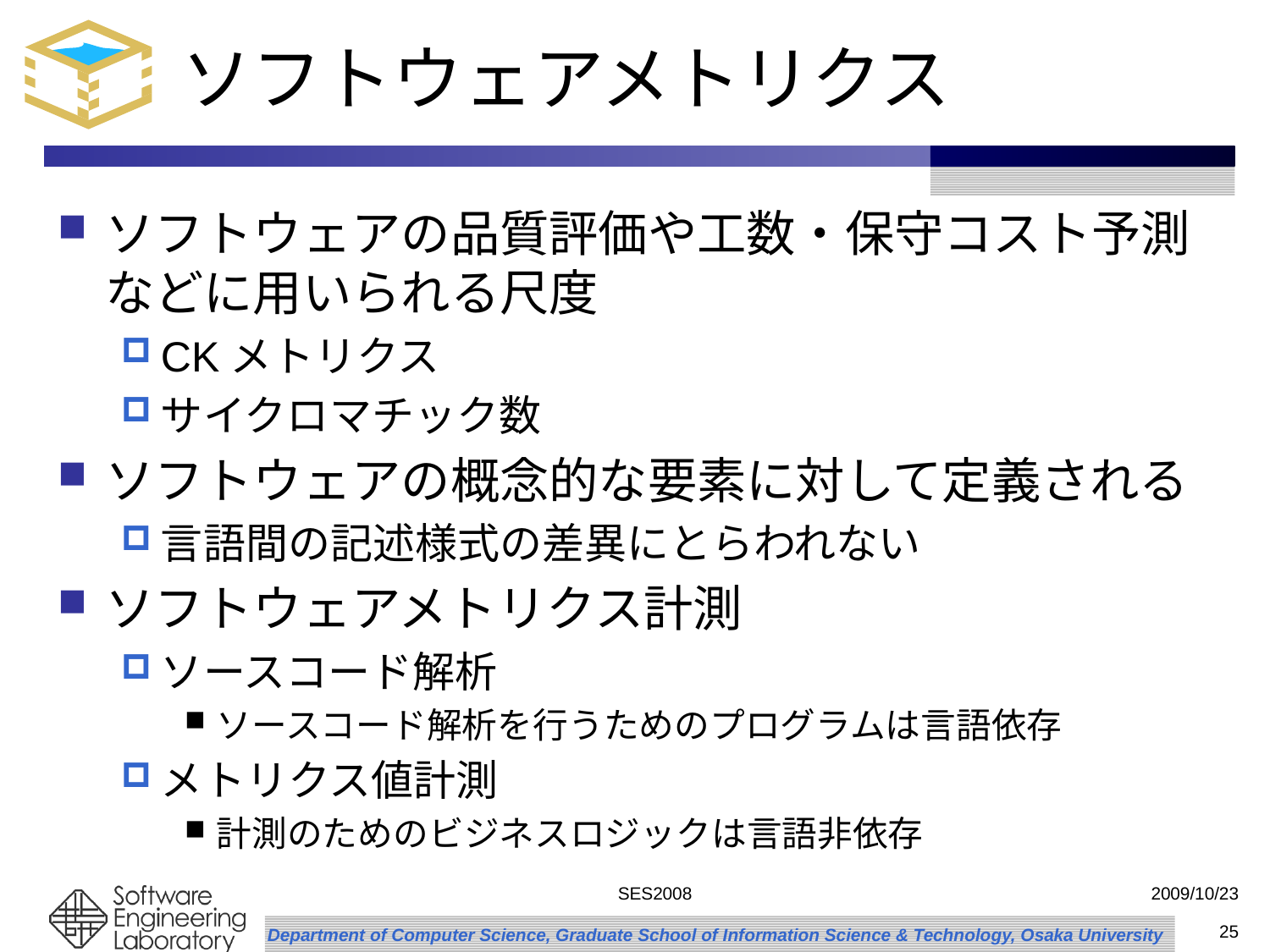

# ソフトウェアメトリクス
ソフトウェアの品質評価や工数・保守コスト予測などに用いられる尺度
CKメトリクス
サイクロマチック数
ソフトウェアの概念的な要素に対して定義される
言語間の記述様式の差異にとらわれない
ソフトウェアメトリクス計測
ソースコード解析
ソースコード解析を行うためのプログラムは言語依存
メトリクス値計測
計測のためのビジネスロジックは言語非依存
SES2008
2009/10/23
25